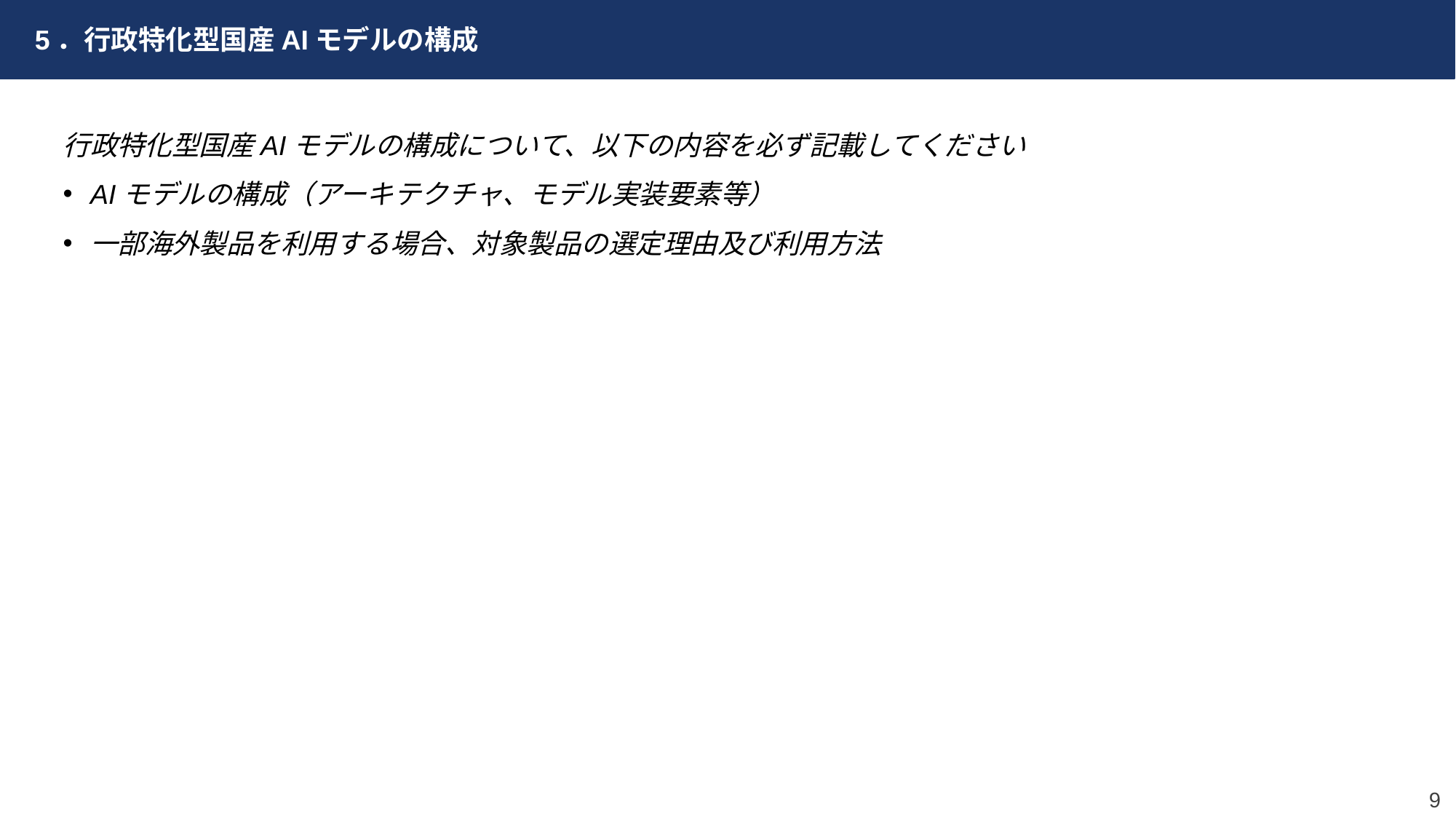

5．行政特化型国産AIモデルの構成
行政特化型国産AIモデルの構成について、以下の内容を必ず記載してください
AIモデルの構成（アーキテクチャ、モデル実装要素等）
一部海外製品を利用する場合、対象製品の選定理由及び利用方法